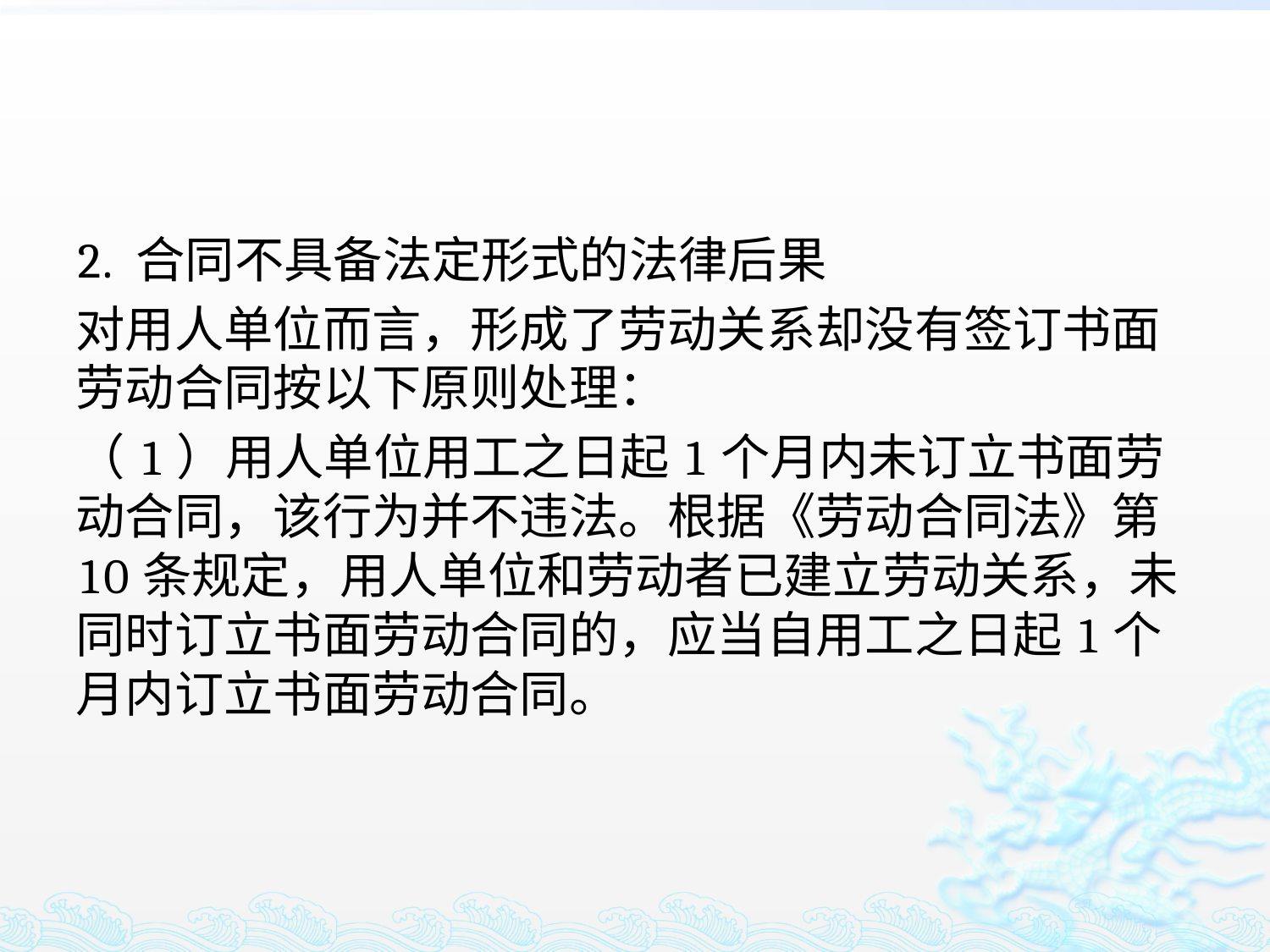

#
2. 合同不具备法定形式的法律后果
对用人单位而言，形成了劳动关系却没有签订书面劳动合同按以下原则处理：
（1）用人单位用工之日起1个月内未订立书面劳动合同，该行为并不违法。根据《劳动合同法》第10条规定，用人单位和劳动者已建立劳动关系，未同时订立书面劳动合同的，应当自用工之日起1个月内订立书面劳动合同。